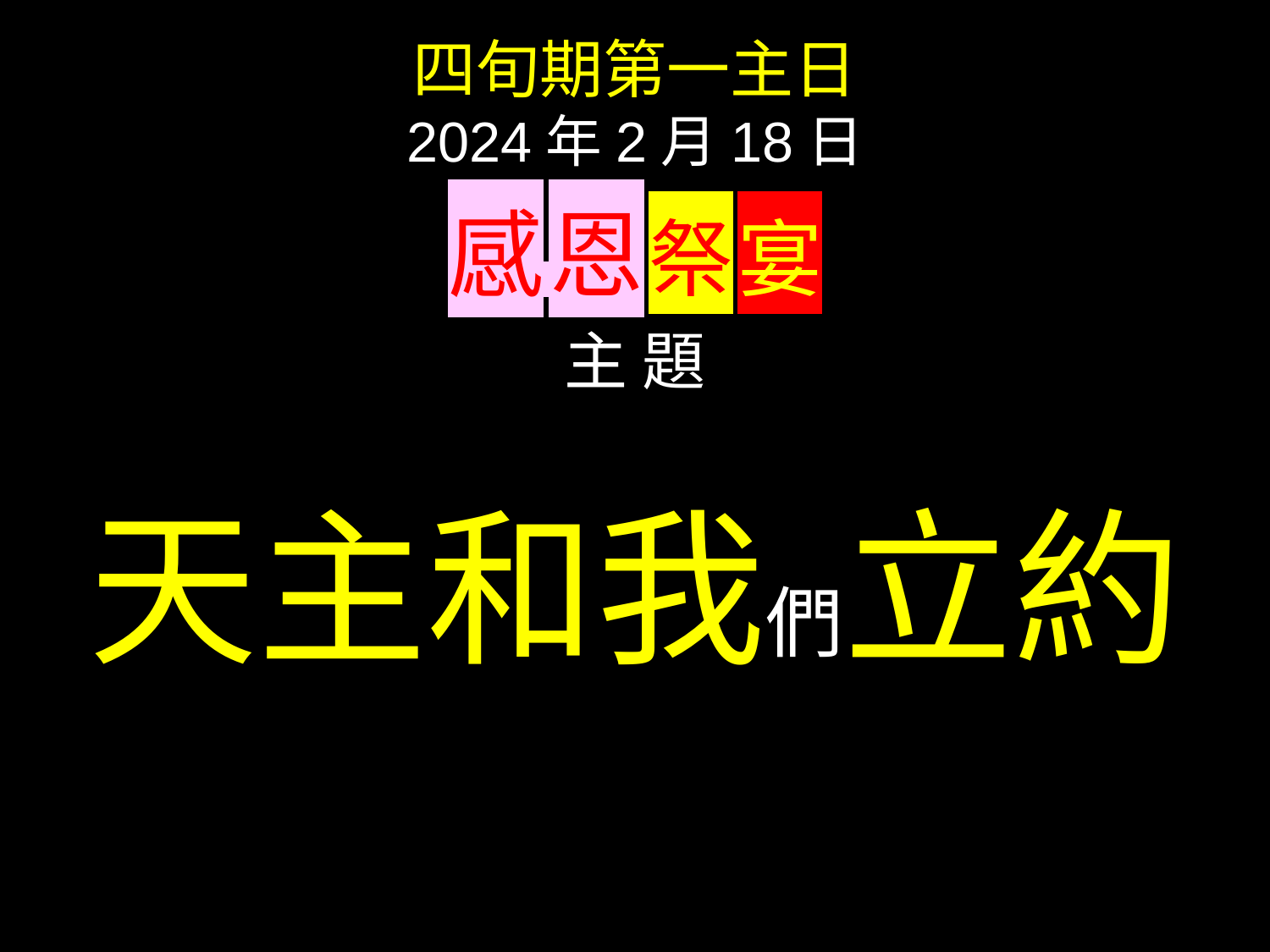

四旬期第一主日
2024年2月18日
感 恩 祭 宴

主 題

天主和我們立約